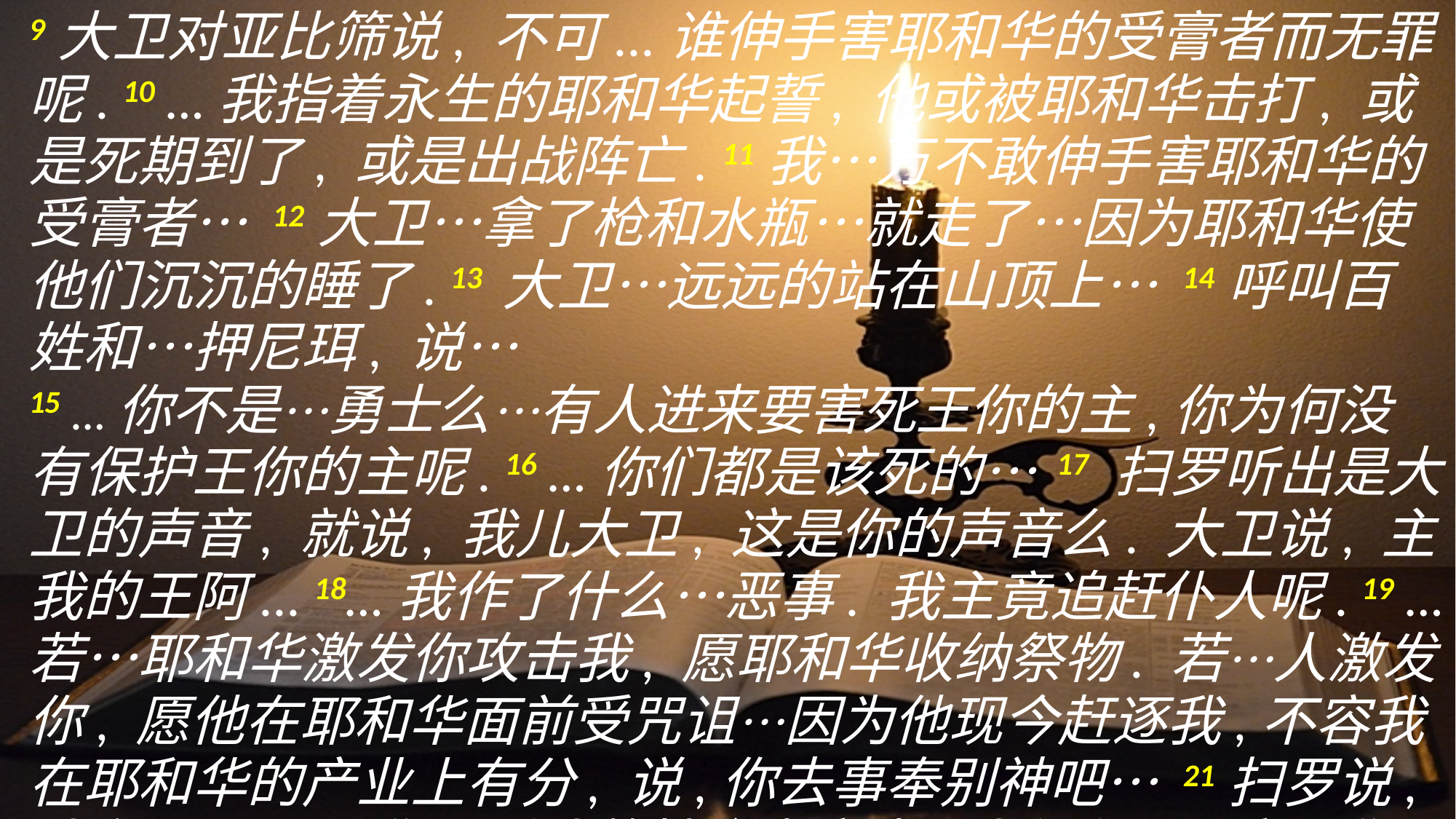

9大卫对亚比筛说, 不可...谁伸手害耶和华的受膏者而无罪呢. 10 …我指着永生的耶和华起誓, 他或被耶和华击打, 或是死期到了, 或是出战阵亡.  11我…万不敢伸手害耶和华的受膏者… 12大卫…拿了枪和水瓶…就走了…因为耶和华使他们沉沉的睡了. 13 大卫…远远的站在山顶上… 14呼叫百姓和…押尼珥, 说…
15 …你不是…勇士么…有人进来要害死王你的主,你为何没有保护王你的主呢. 16 …你们都是该死的… 17 扫罗听出是大卫的声音, 就说, 我儿大卫, 这是你的声音么. 大卫说, 主我的王阿... 18…我作了什么…恶事. 我主竟追赶仆人呢. 19 … 若…耶和华激发你攻击我, 愿耶和华收纳祭物. 若…人激发你, 愿他在耶和华面前受咒诅…因为他现今赶逐我,不容我在耶和华的产业上有分, 说,你去事奉别神吧… 21扫罗说, 我有罪了… 因你…看我的性命为宝贵,我必不再加害于你. 我是糊涂人, 大大错了.